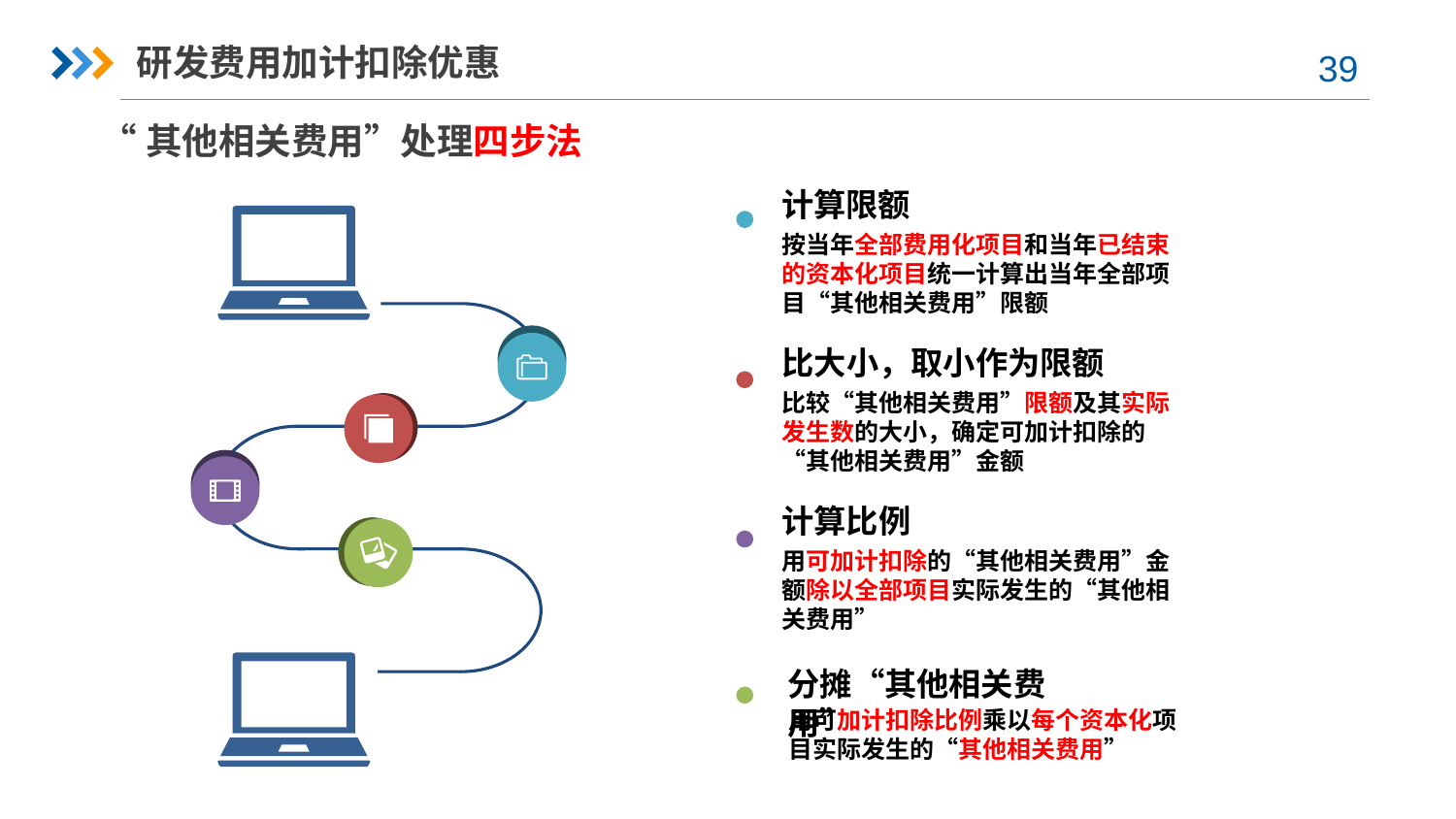

研发费用加计扣除优惠
“其他相关费用”处理四步法
计算限额

按当年全部费用化项目和当年已结束的资本化项目统一计算出当年全部项目“其他相关费用”限额

比大小，取小作为限额

比较“其他相关费用”限额及其实际发生数的大小，确定可加计扣除的“其他相关费用”金额

计算比例

用可加计扣除的“其他相关费用”金额除以全部项目实际发生的“其他相关费用”

分摊“其他相关费用”

用可加计扣除比例乘以每个资本化项目实际发生的“其他相关费用”